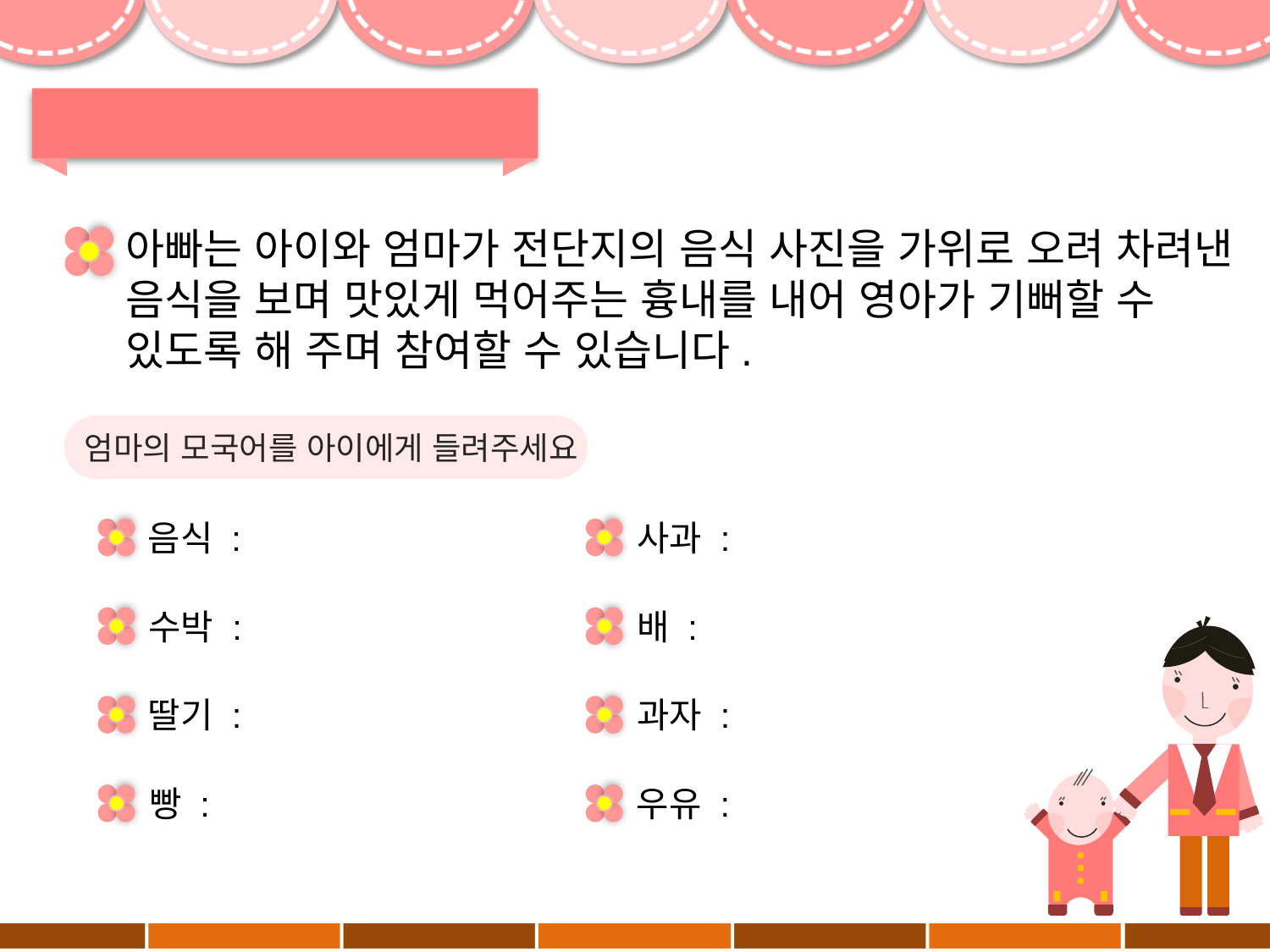

아빠는 아이와 엄마가 전단지의 음식 사진을 가위로 오려 차려낸
음식을 보며 맛있게 먹어주는 흉내를 내어 영아가 기뻐할 수
있도록 해 주며 참여할 수 있습니다.

엄마의 모국어를 아이에게 들려주세요
음식 :

사과 :

수박 :

배 :

딸기 :

과자 :

빵 :

우유 :